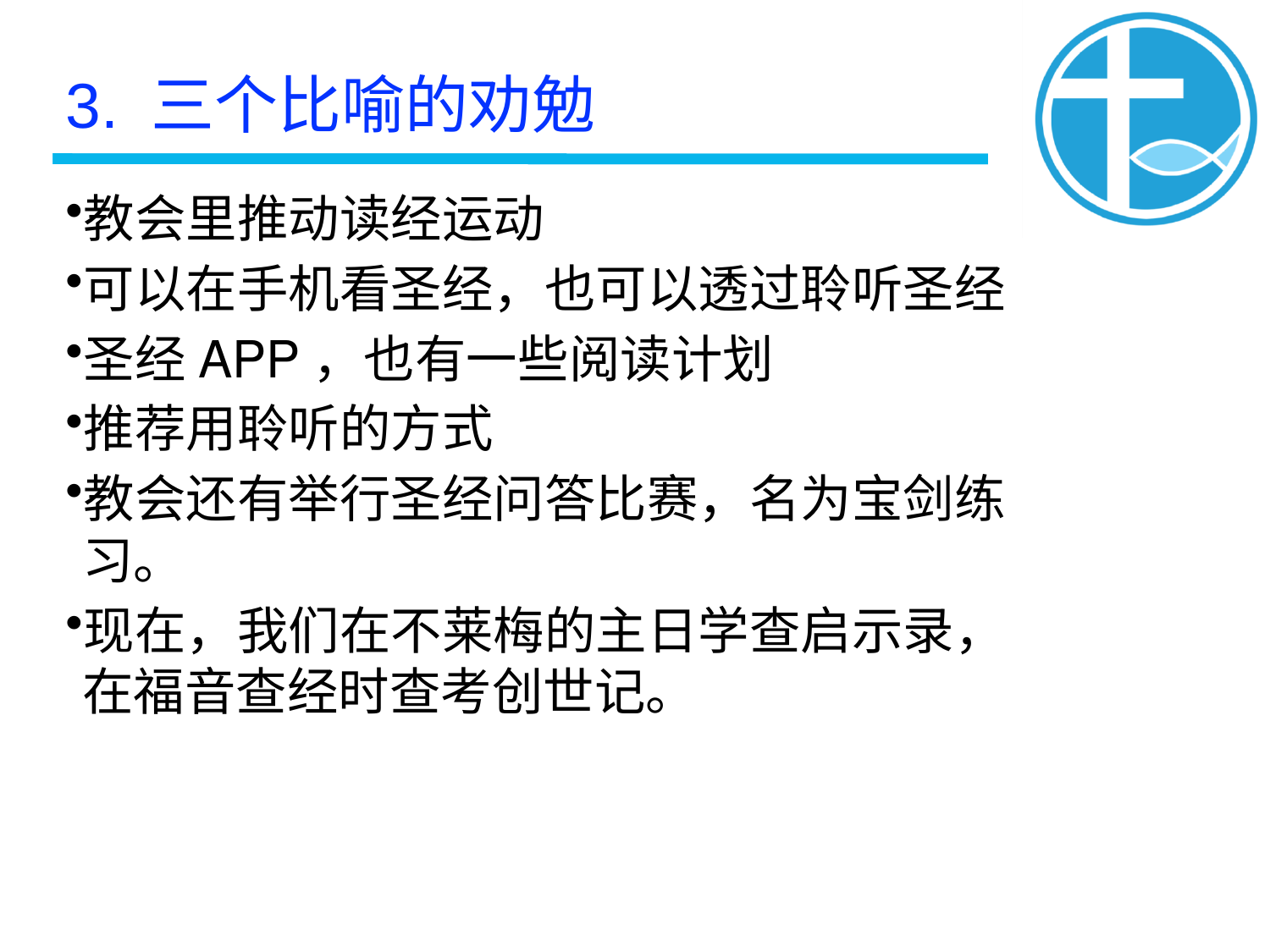

3. 三个比喻的劝勉
教会里推动读经运动
可以在手机看圣经，也可以透过聆听圣经
圣经APP，也有一些阅读计划
推荐用聆听的方式
教会还有举行圣经问答比赛，名为宝剑练习。
现在，我们在不莱梅的主日学查启示录，在福音查经时查考创世记。